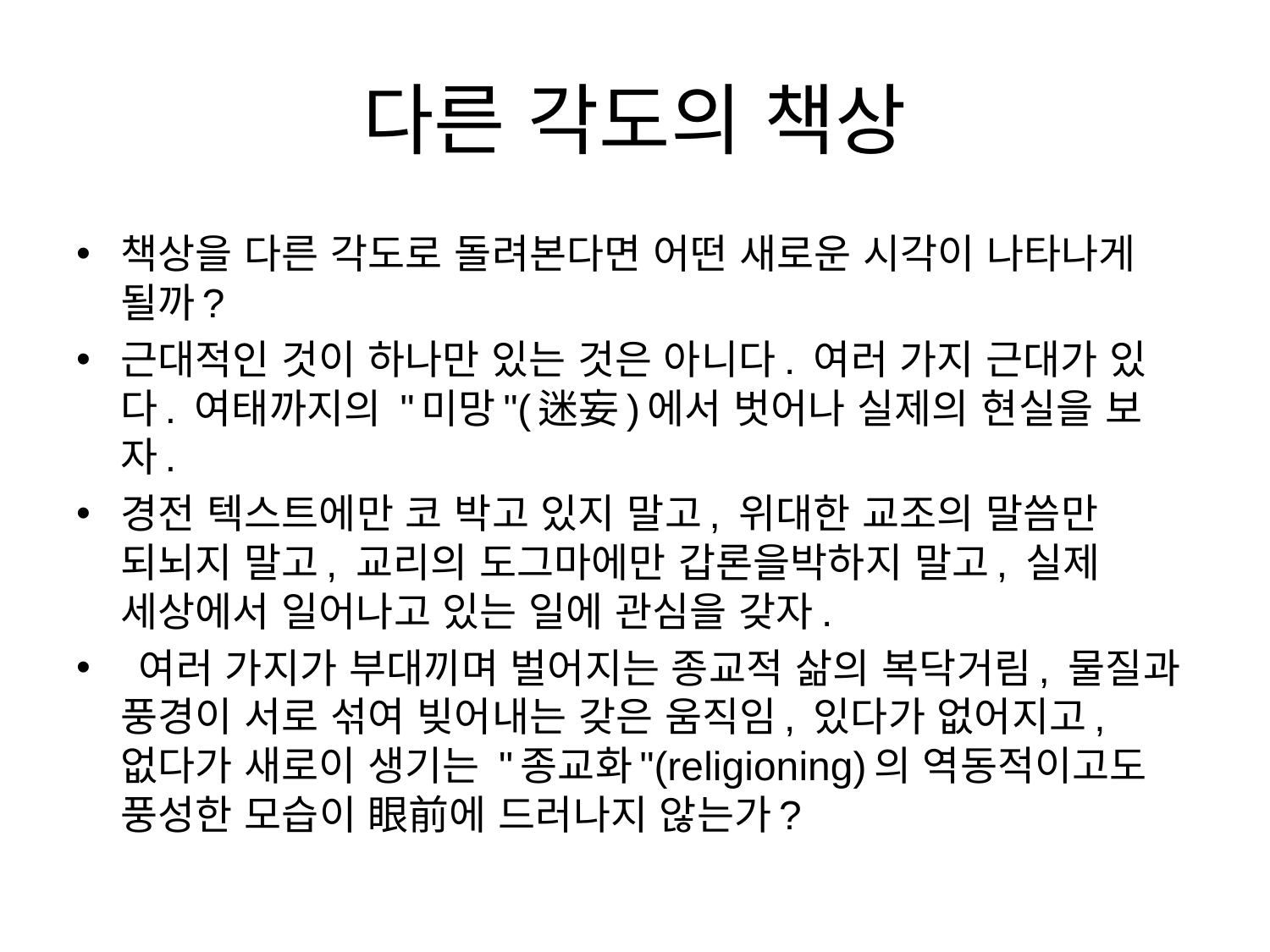

# 다른 각도의 책상
책상을 다른 각도로 돌려본다면 어떤 새로운 시각이 나타나게 될까?
근대적인 것이 하나만 있는 것은 아니다. 여러 가지 근대가 있다. 여태까지의 "미망"(迷妄)에서 벗어나 실제의 현실을 보자.
경전 텍스트에만 코 박고 있지 말고, 위대한 교조의 말씀만 되뇌지 말고, 교리의 도그마에만 갑론을박하지 말고, 실제 세상에서 일어나고 있는 일에 관심을 갖자.
 여러 가지가 부대끼며 벌어지는 종교적 삶의 복닥거림, 물질과 풍경이 서로 섞여 빚어내는 갖은 움직임, 있다가 없어지고, 없다가 새로이 생기는 "종교화"(religioning)의 역동적이고도 풍성한 모습이 眼前에 드러나지 않는가?